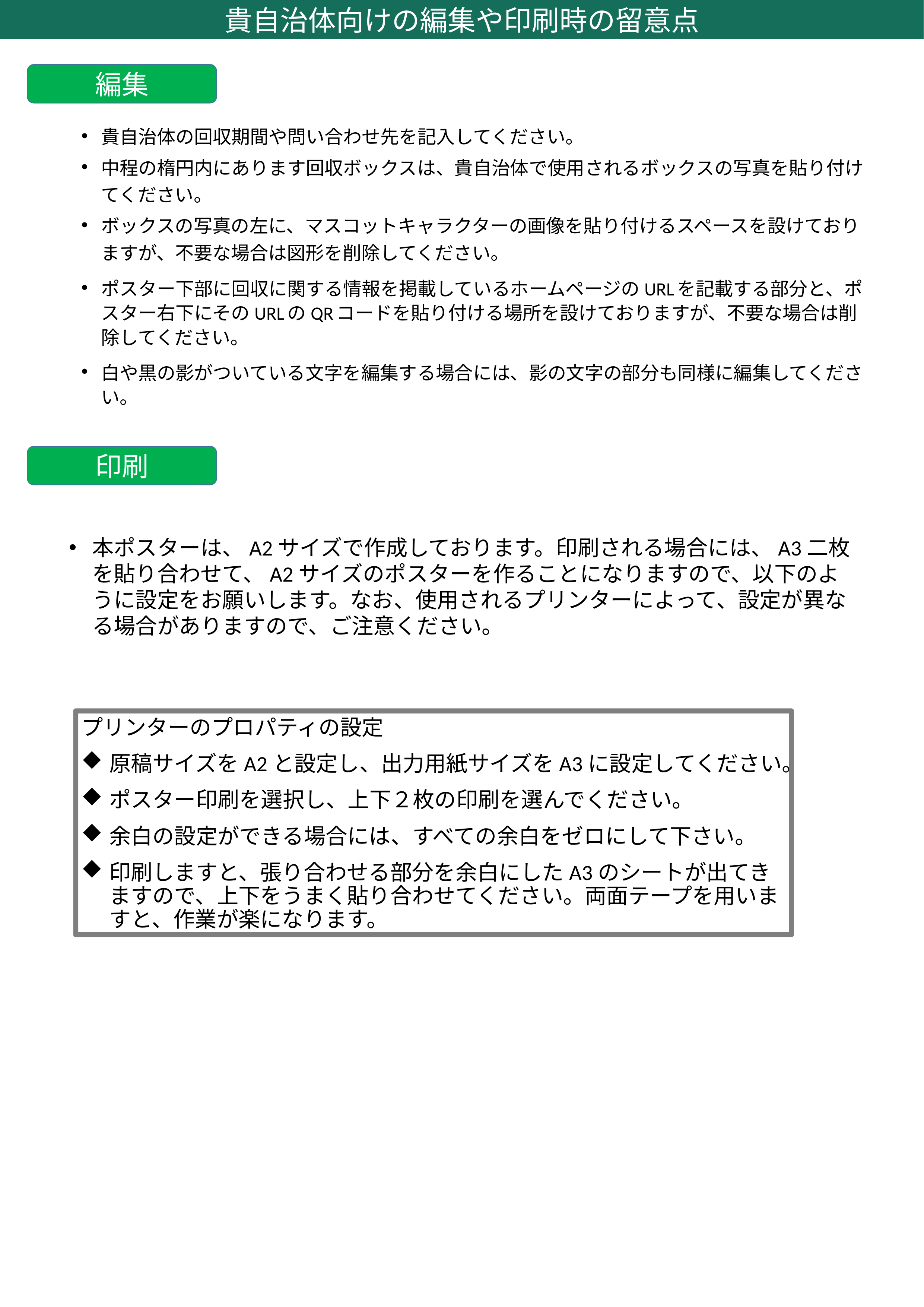

貴自治体向けの編集や印刷時の留意点
編集
貴自治体の回収期間や問い合わせ先を記入してください。
中程の楕円内にあります回収ボックスは、貴自治体で使用されるボックスの写真を貼り付けてください。
ボックスの写真の左に、マスコットキャラクターの画像を貼り付けるスペースを設けておりますが、不要な場合は図形を削除してください。
ポスター下部に回収に関する情報を掲載しているホームページのURLを記載する部分と、ポスター右下にそのURLのQRコードを貼り付ける場所を設けておりますが、不要な場合は削除してください。
白や黒の影がついている文字を編集する場合には、影の文字の部分も同様に編集してください。

印刷

本ポスターは、A2サイズで作成しております。印刷される場合には、A3二枚を貼り合わせて、A2サイズのポスターを作ることになりますので、以下のように設定をお願いします。なお、使用されるプリンターによって、設定が異なる場合がありますので、ご注意ください。

プリンターのプロパティの設定
原稿サイズをA2と設定し、出力用紙サイズをA3に設定してください。
ポスター印刷を選択し、上下２枚の印刷を選んでください。
余白の設定ができる場合には、すべての余白をゼロにして下さい。
印刷しますと、張り合わせる部分を余白にしたA3のシートが出てきますので、上下をうまく貼り合わせてください。両面テープを用いますと、作業が楽になります。